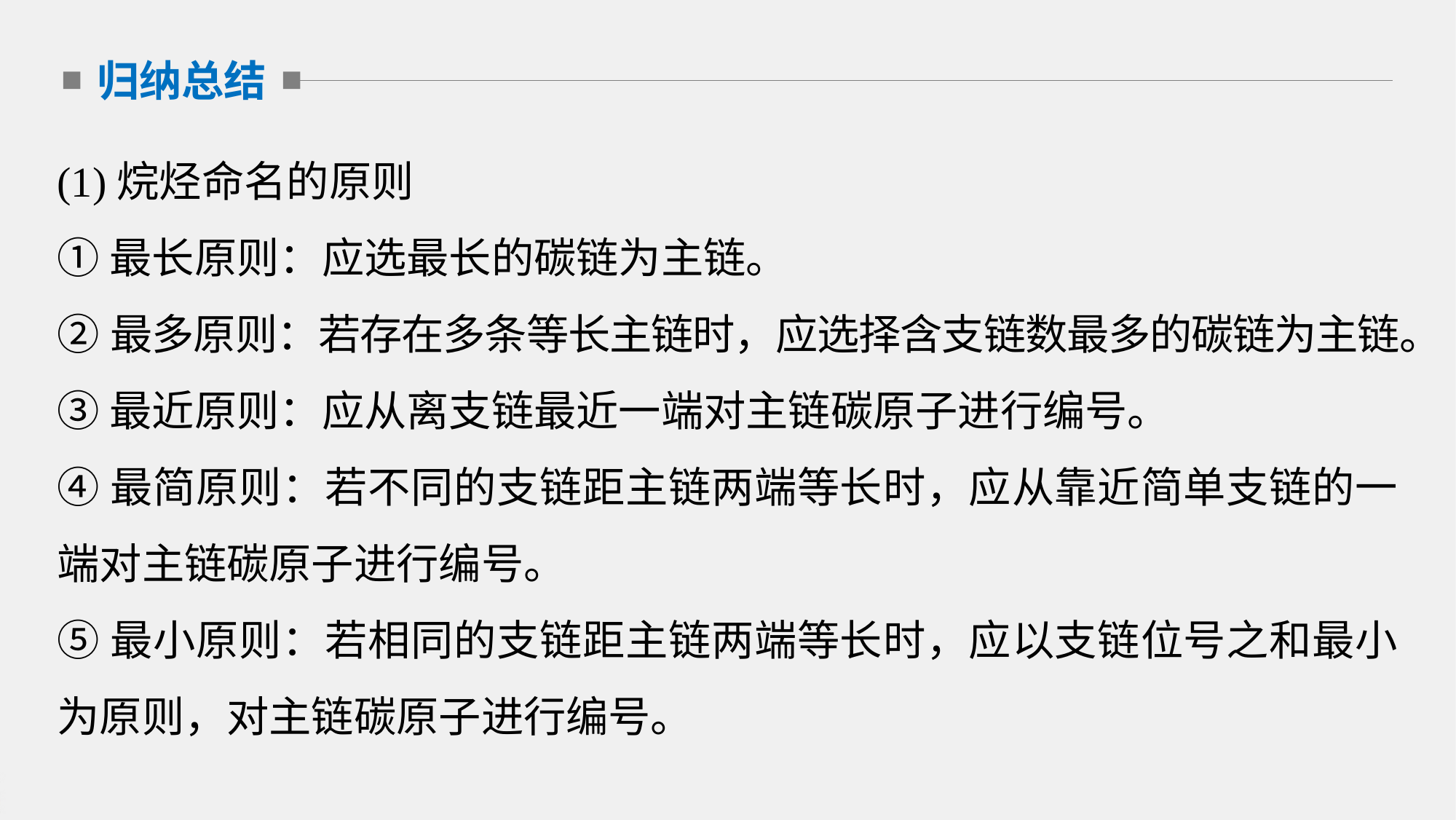

归纳总结

(1)烷烃命名的原则
①最长原则：应选最长的碳链为主链。
②最多原则：若存在多条等长主链时，应选择含支链数最多的碳链为主链。
③最近原则：应从离支链最近一端对主链碳原子进行编号。
④最简原则：若不同的支链距主链两端等长时，应从靠近简单支链的一端对主链碳原子进行编号。
⑤最小原则：若相同的支链距主链两端等长时，应以支链位号之和最小为原则，对主链碳原子进行编号。